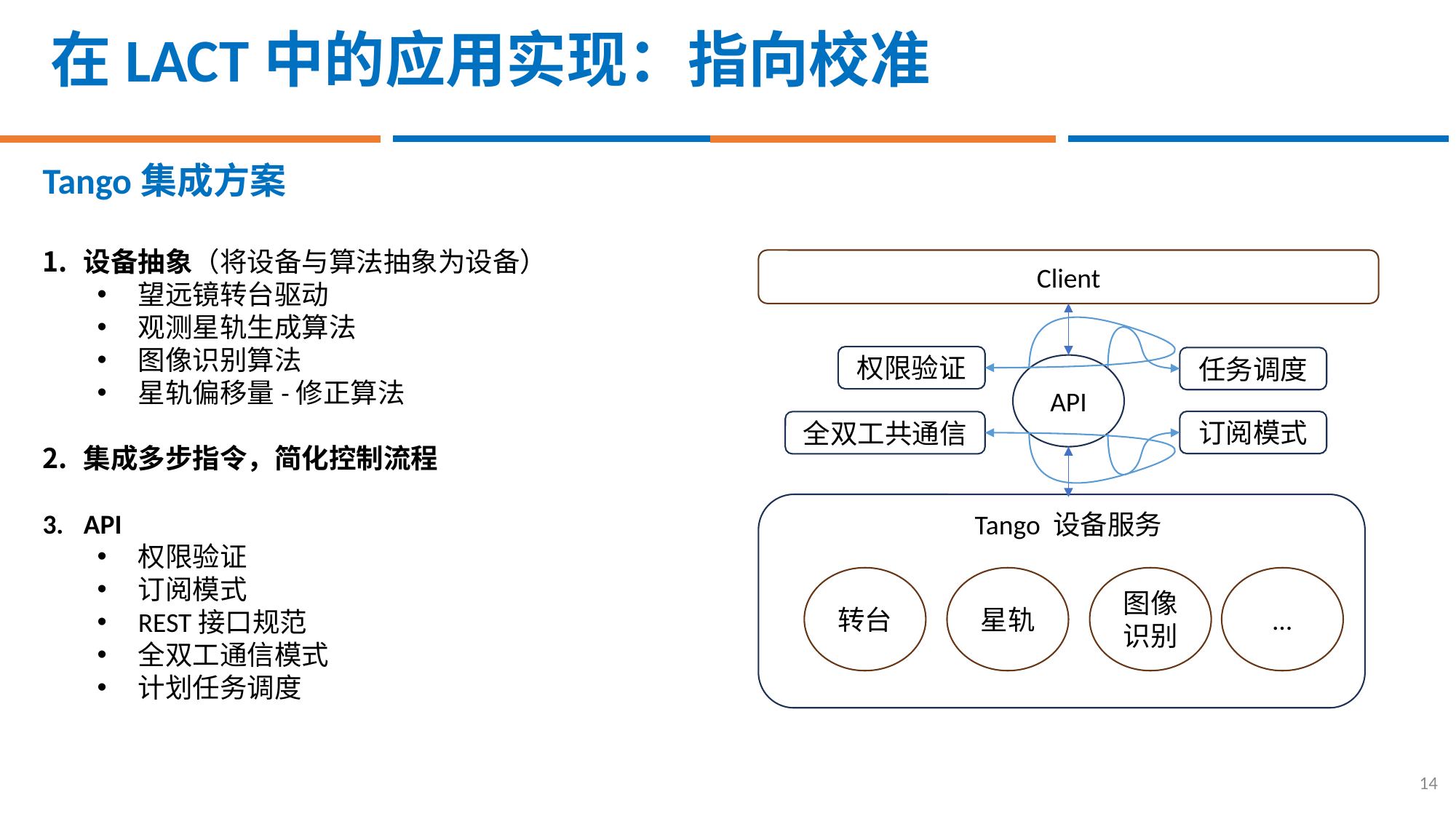

在LACT中的应用实现：指向校准
Tango集成方案

设备抽象（将设备与算法抽象为设备）
望远镜转台驱动
观测星轨生成算法
图像识别算法
星轨偏移量-修正算法

集成多步指令，简化控制流程

API
权限验证
订阅模式
REST接口规范
全双工通信模式
计划任务调度
Client
权限验证
任务调度
API
订阅模式
全双工共通信

Tango 设备服务
转台
星轨
图像识别
…
14